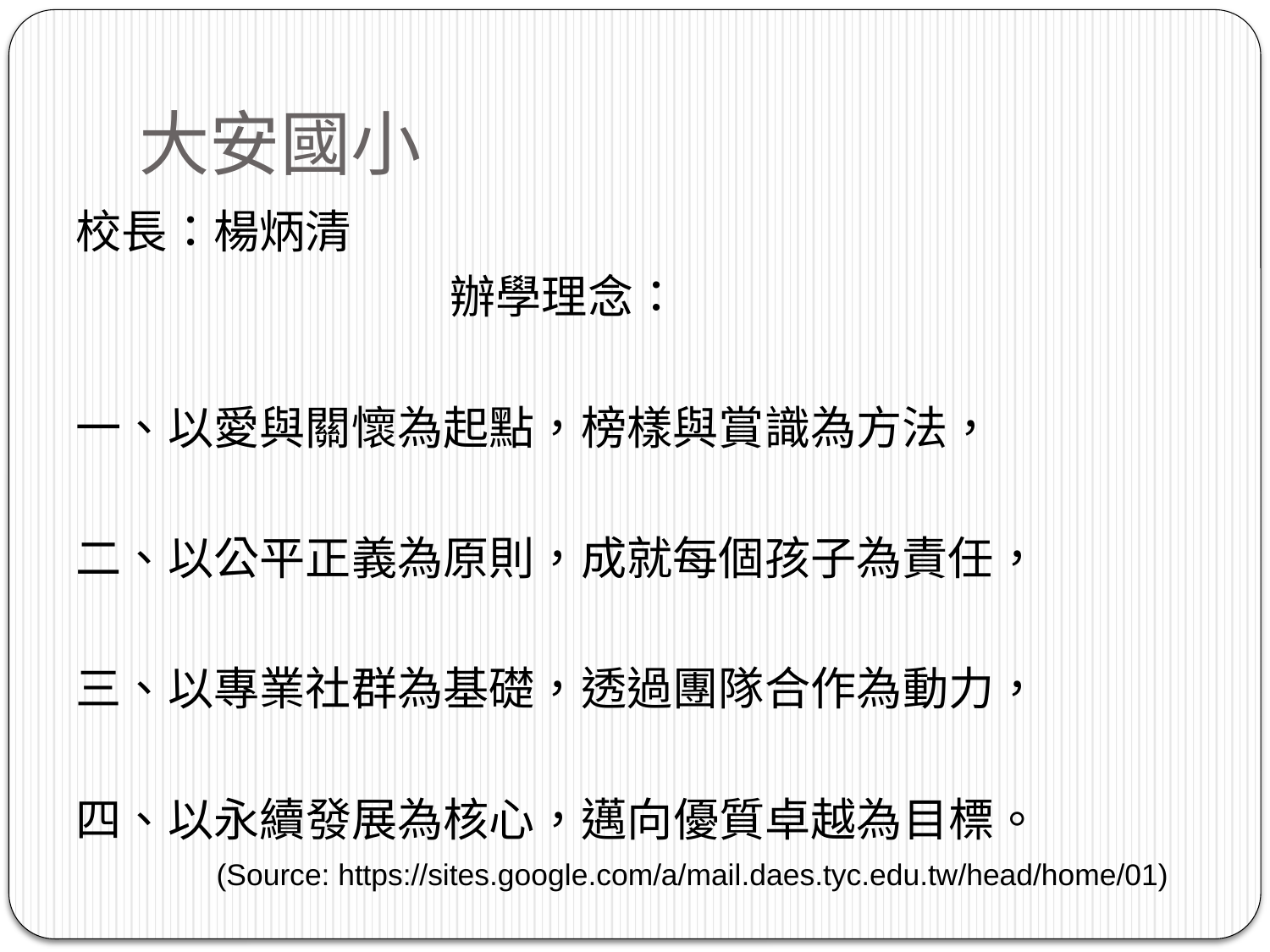

# 大安國小
校長：楊炳清
                                   辦學理念：

一、以愛與關懷為起點，榜樣與賞識為方法，

二、以公平正義為原則，成就每個孩子為責任，

三、以專業社群為基礎，透過團隊合作為動力，

四、以永續發展為核心，邁向優質卓越為目標。
                 (Source: https://sites.google.com/a/mail.daes.tyc.edu.tw/head/home/01)